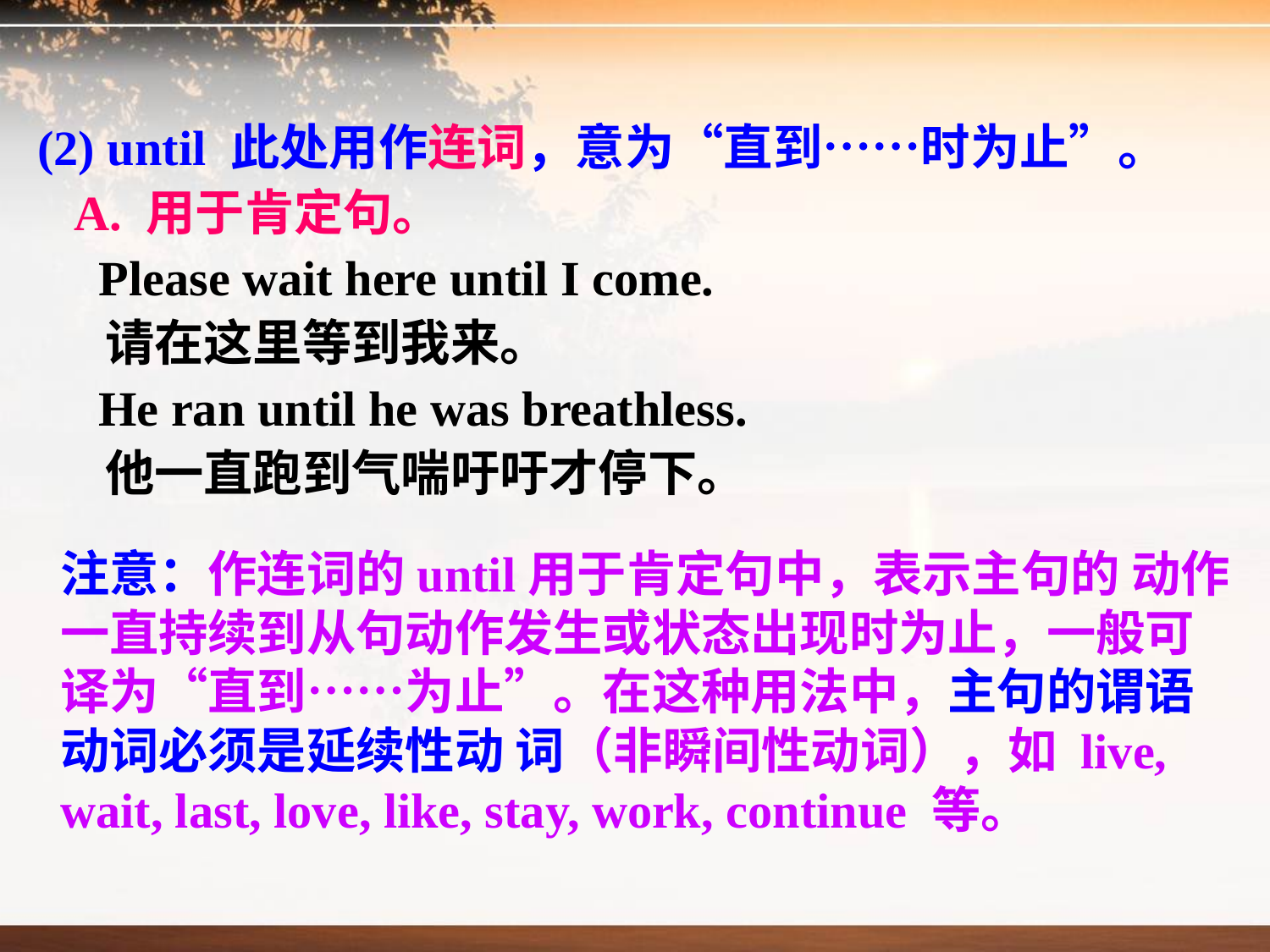

(2) until 此处用作连词，意为“直到……时为止”。
   A. 用于肯定句。
     Please wait here until I come.
     请在这里等到我来。
     He ran until he was breathless.
     他一直跑到气喘吁吁才停下。
注意：作连词的until用于肯定句中，表示主句的 动作一直持续到从句动作发生或状态出现时为止，一般可译为“直到……为止”。在这种用法中，主句的谓语动词必须是延续性动 词（非瞬间性动词），如 live, wait, last, love, like, stay, work, continue 等。